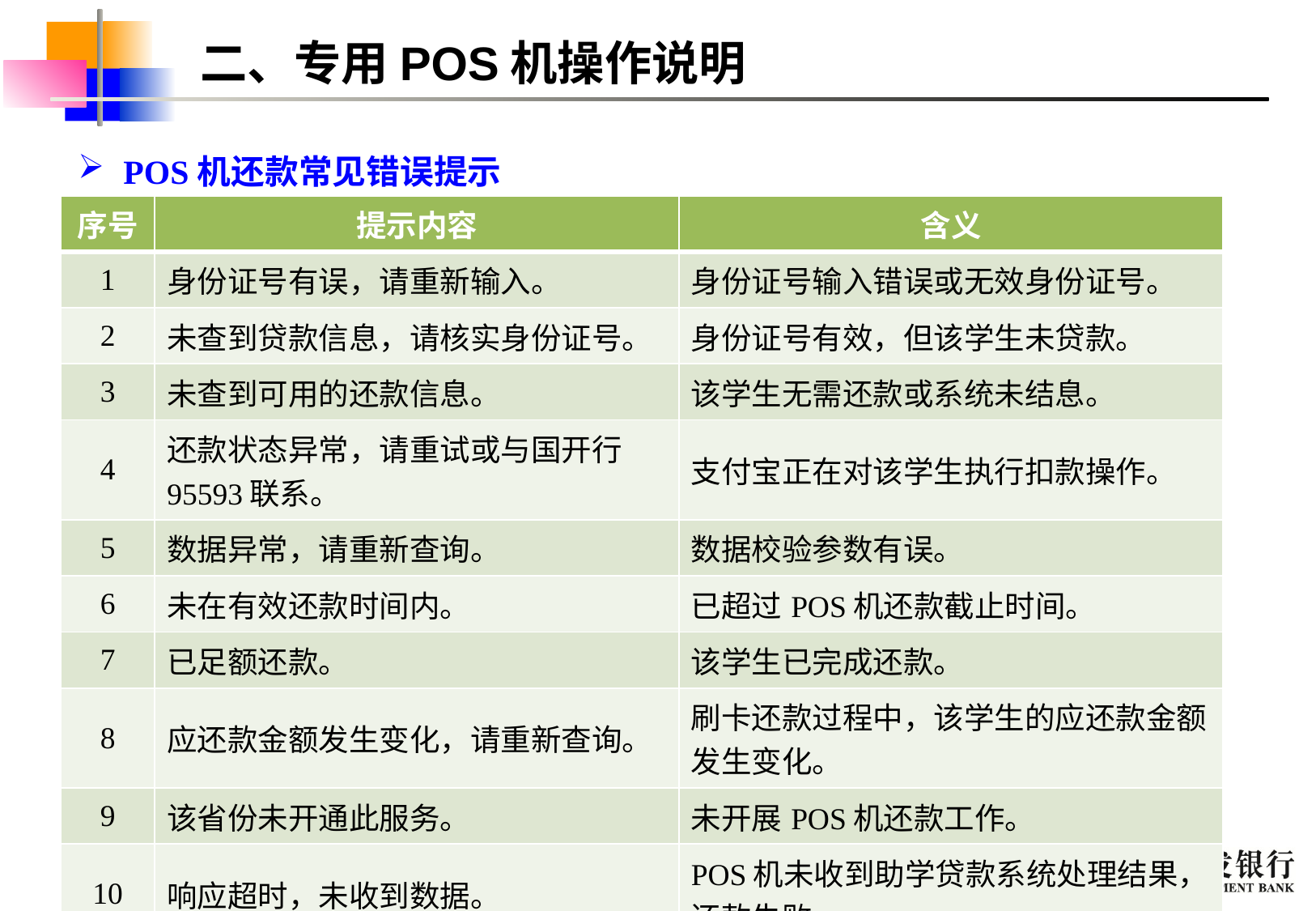

# 二、专用POS机操作说明
POS机还款常见错误提示
| 序号 | 提示内容 | 含义 |
| --- | --- | --- |
| 1 | 身份证号有误，请重新输入。 | 身份证号输入错误或无效身份证号。 |
| 2 | 未查到贷款信息，请核实身份证号。 | 身份证号有效，但该学生未贷款。 |
| 3 | 未查到可用的还款信息。 | 该学生无需还款或系统未结息。 |
| 4 | 还款状态异常，请重试或与国开行95593联系。 | 支付宝正在对该学生执行扣款操作。 |
| 5 | 数据异常，请重新查询。 | 数据校验参数有误。 |
| 6 | 未在有效还款时间内。 | 已超过POS机还款截止时间。 |
| 7 | 已足额还款。 | 该学生已完成还款。 |
| 8 | 应还款金额发生变化，请重新查询。 | 刷卡还款过程中，该学生的应还款金额发生变化。 |
| 9 | 该省份未开通此服务。 | 未开展POS机还款工作。 |
| 10 | 响应超时，未收到数据。 | POS机未收到助学贷款系统处理结果，还款失败。 |
9